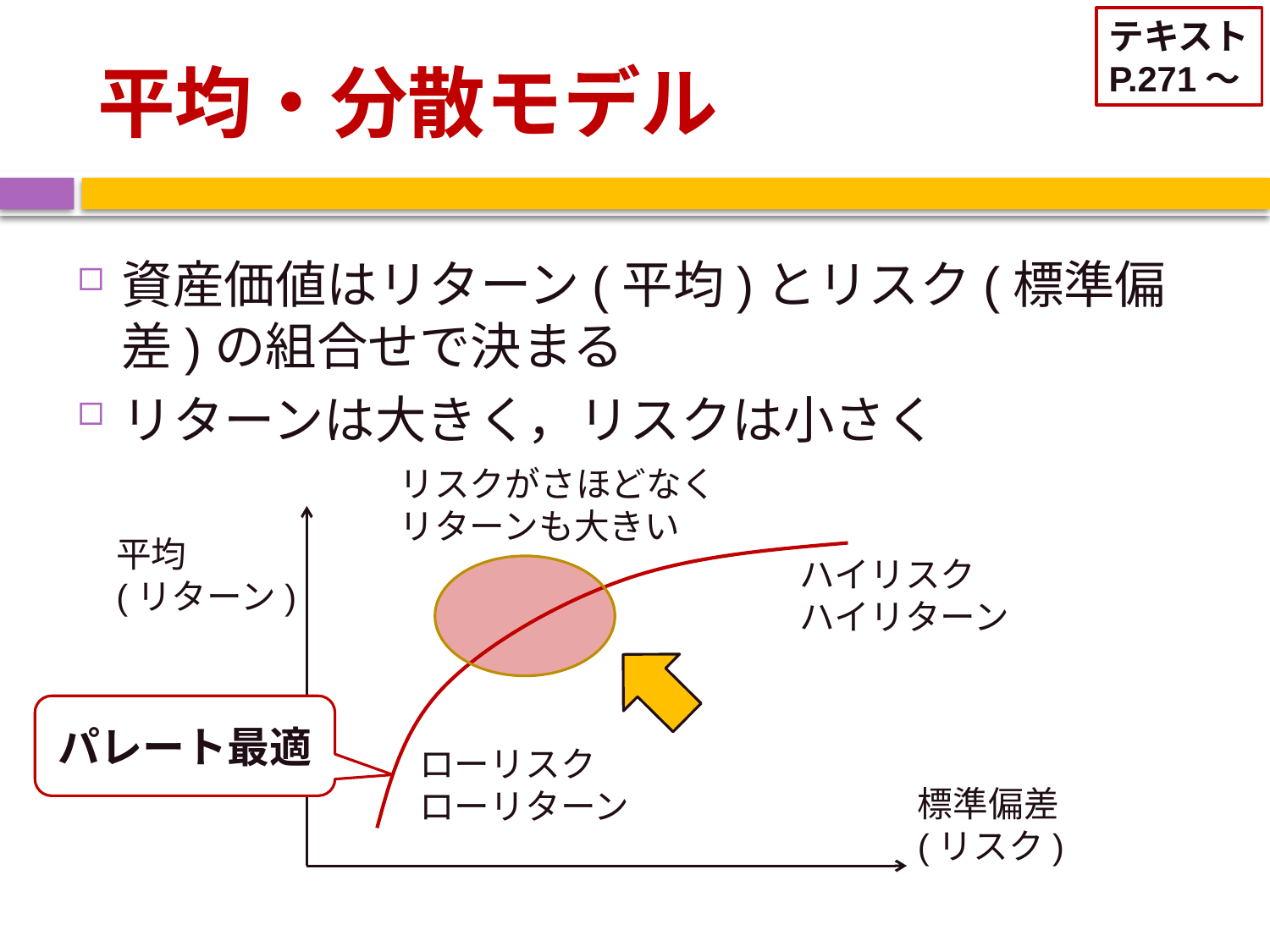

テキスト
P.271～
# 平均・分散モデル
資産価値はリターン(平均)とリスク(標準偏差)の組合せで決まる
リターンは大きく，リスクは小さく
リスクがさほどなく
リターンも大きい
平均
(リターン)

ハイリスク
ハイリターン

パレート最適
ローリスク
ローリターン
標準偏差
(リスク)